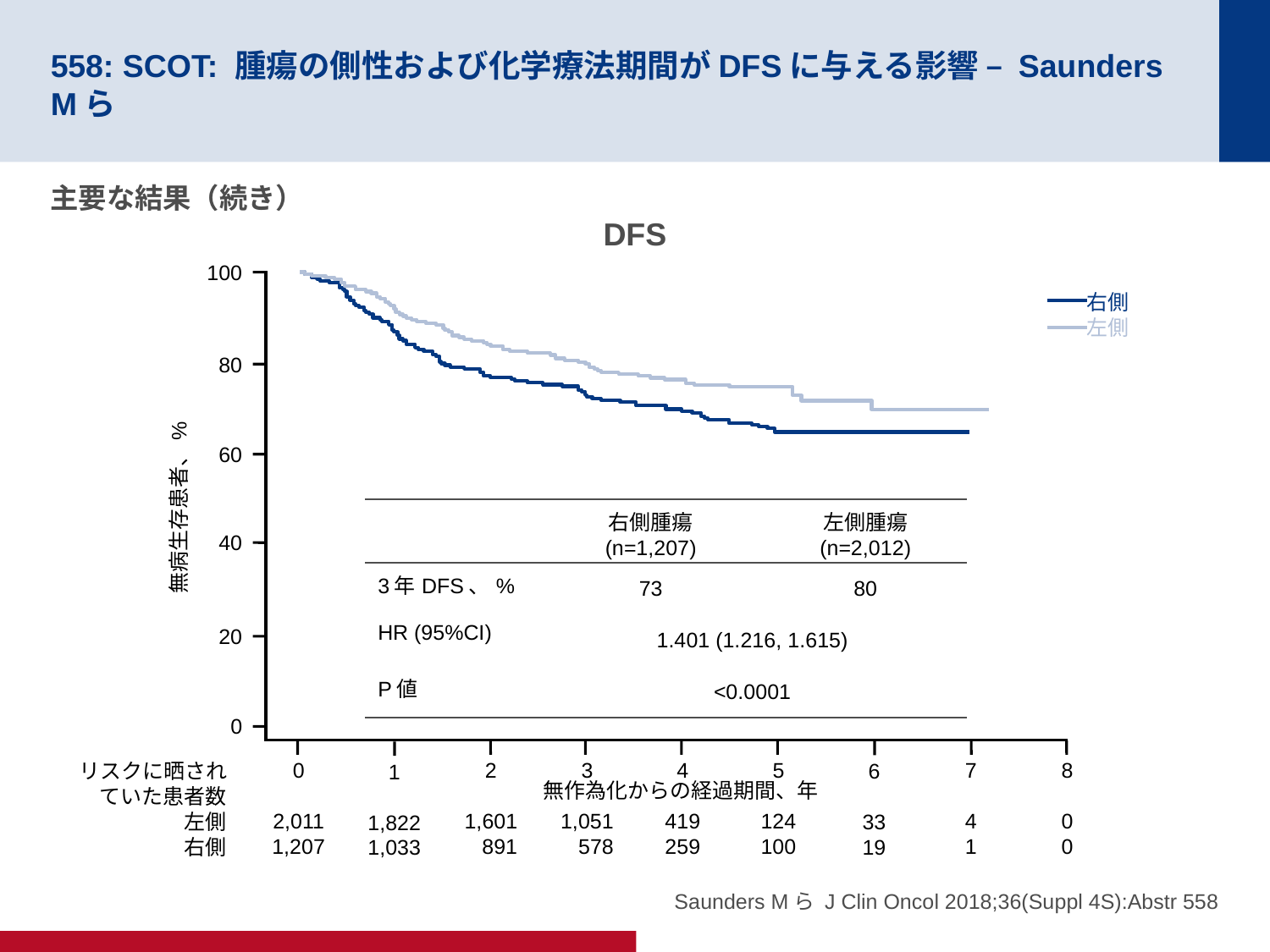

# 558: SCOT: 腫瘍の側性および化学療法期間がDFSに与える影響 – Saunders Mら
主要な結果（続き）

DFS
100

80
60
無病生存患者、%
40
20
0
0

2,011
1,207
2

1,601
891
3

1,051
578
4

419
259
5

124
100
7

4
1
8

0
0
リスクに晒されていた患者数
左側
右側
6

33
19
1

1,822
1,033
無作為化からの経過期間、年

右側
左側
|  | 右側腫瘍 (n=1,207) | 左側腫瘍 (n=2,012) |
| --- | --- | --- |
| 3年DFS、% | 73 | 80 |
| HR (95%CI) | 1.401 (1.216, 1.615) |  |
| P値 | <0.0001 |  |
Saunders Mら J Clin Oncol 2018;36(Suppl 4S):Abstr 558